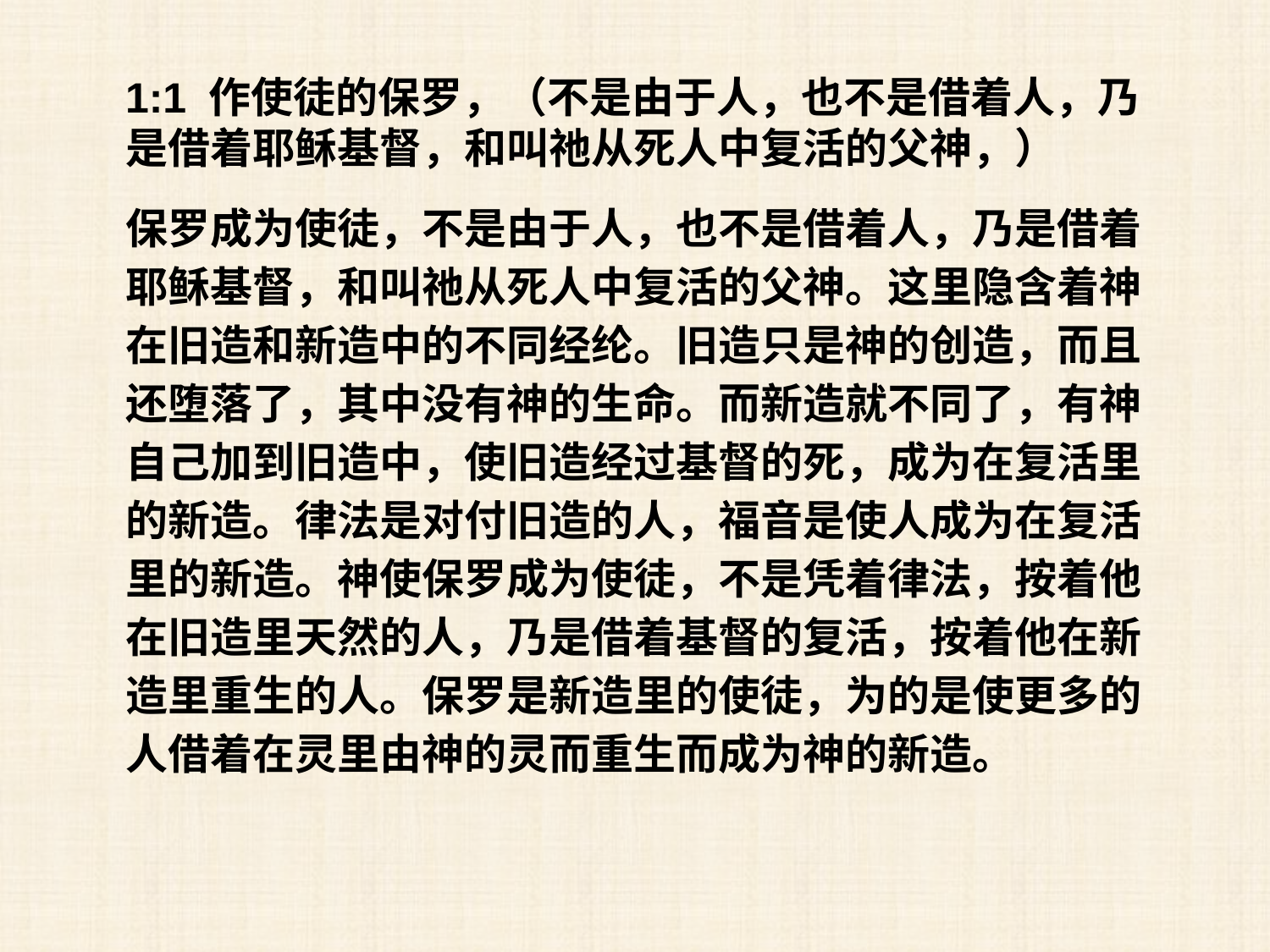

1:1 作使徒的保罗，（不是由于人，也不是借着人，乃是借着耶稣基督，和叫祂从死人中复活的父神，）
保罗成为使徒，不是由于人，也不是借着人，乃是借着耶稣基督，和叫祂从死人中复活的父神。这里隐含着神在旧造和新造中的不同经纶。旧造只是神的创造，而且还堕落了，其中没有神的生命。而新造就不同了，有神自己加到旧造中，使旧造经过基督的死，成为在复活里的新造。律法是对付旧造的人，福音是使人成为在复活里的新造。神使保罗成为使徒，不是凭着律法，按着他在旧造里天然的人，乃是借着基督的复活，按着他在新造里重生的人。保罗是新造里的使徒，为的是使更多的人借着在灵里由神的灵而重生而成为神的新造。